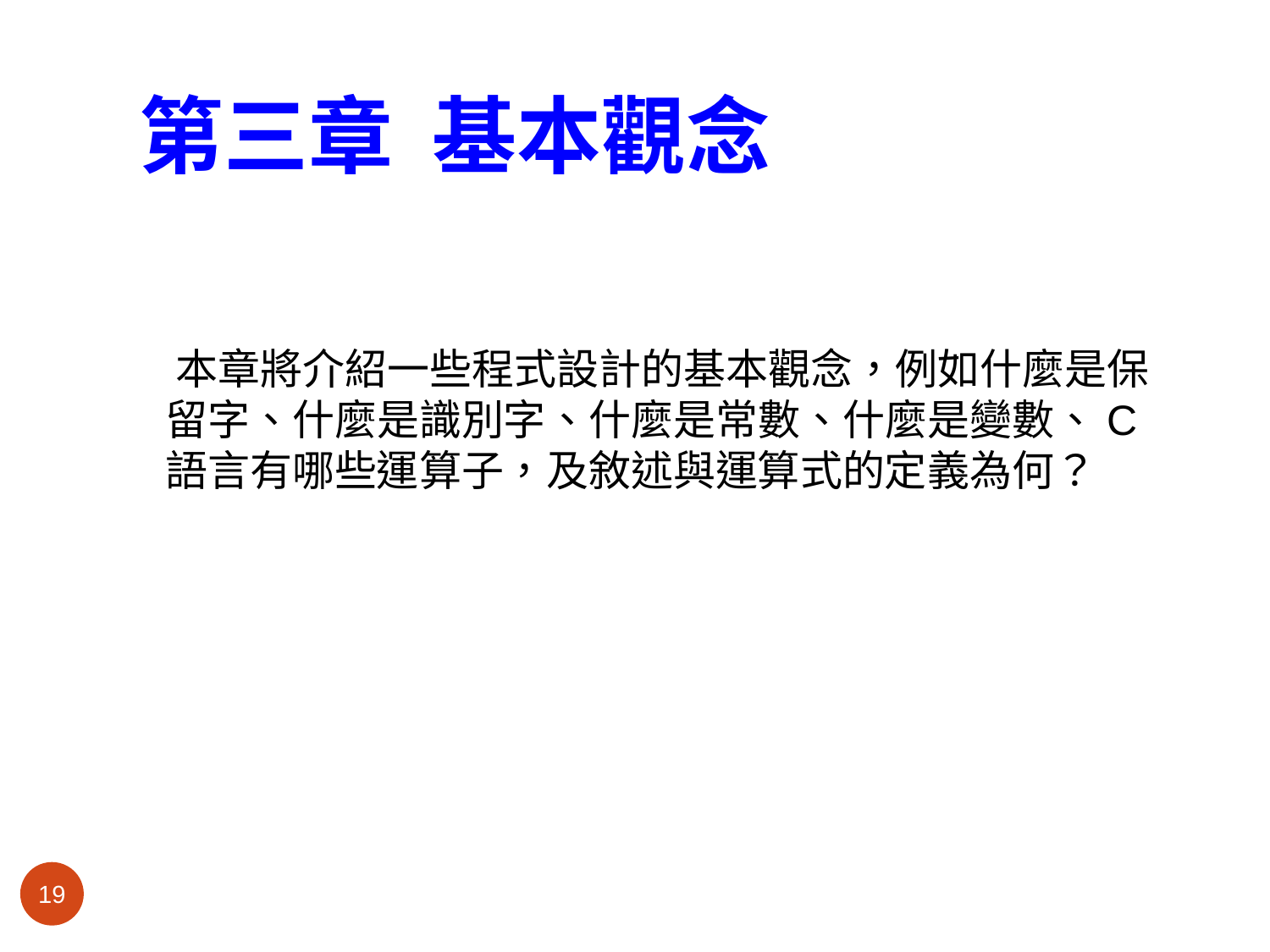

# 第三章  基本觀念
     本章將介紹一些程式設計的基本觀念，例如什麼是保留字、什麼是識別字、什麼是常數、什麼是變數、C語言有哪些運算子，及敘述與運算式的定義為何？
19